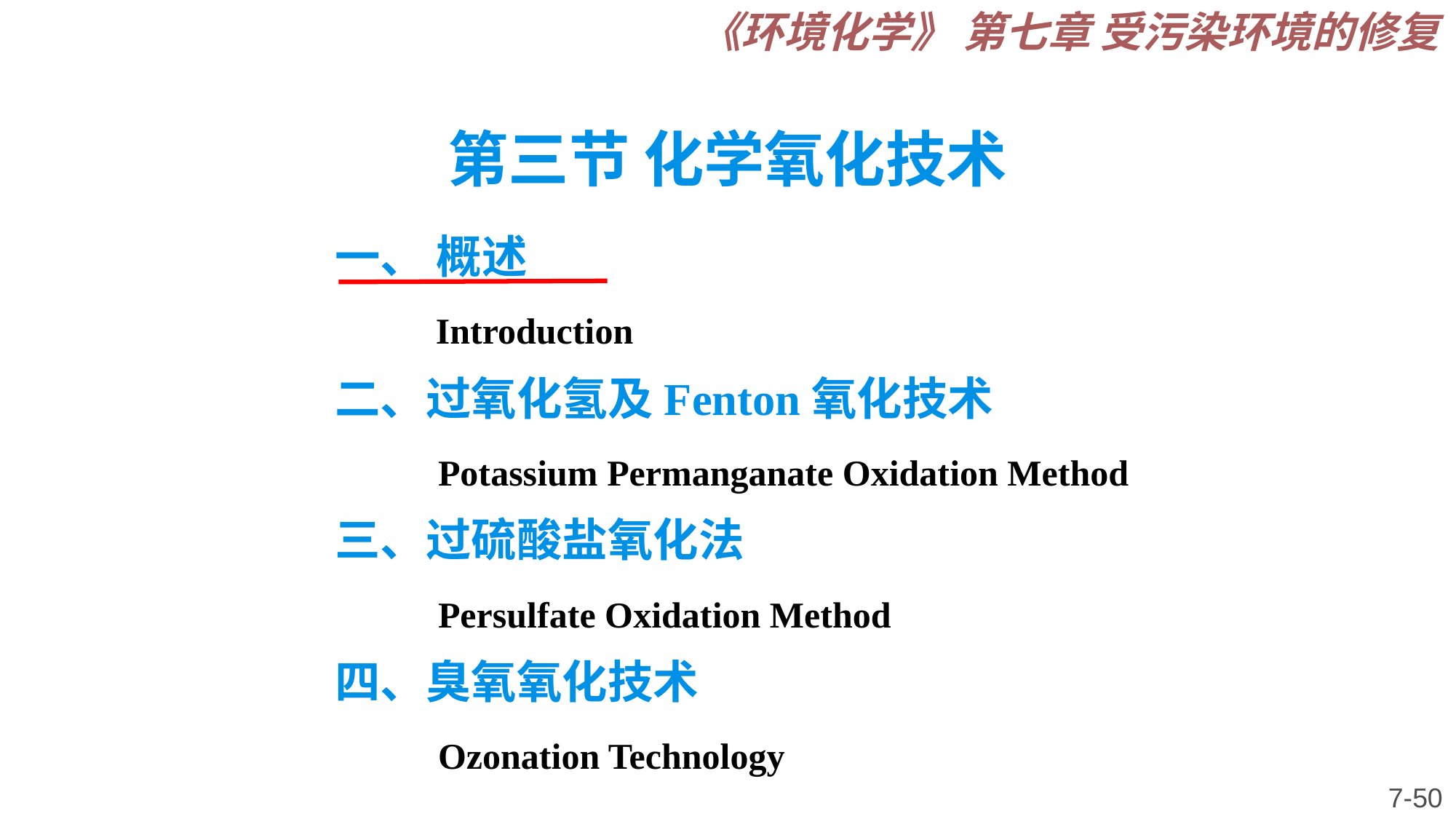

《环境化学》 第七章 受污染环境的修复
# 第三节 化学氧化技术
一、 概述
         Introduction
二、过氧化氢及Fenton氧化技术
         Potassium Permanganate Oxidation Method
三、过硫酸盐氧化法
         Persulfate Oxidation Method
四、臭氧氧化技术
         Ozonation Technology

7-50